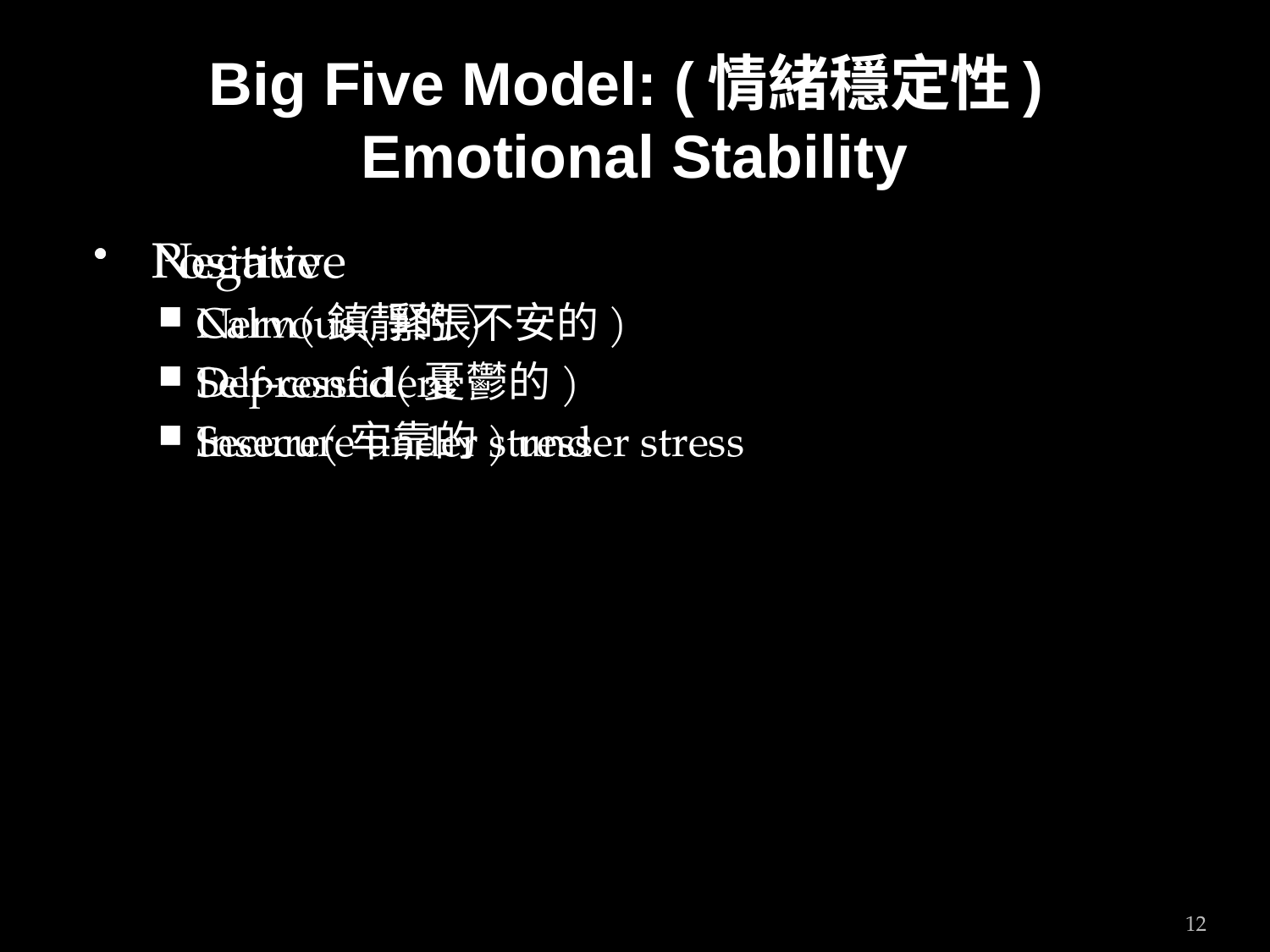

# Big Five Model: (情緒穩定性) Emotional Stability
Positive
Calm(鎮靜的)
Self-confident
Secure(牢靠的) under stress
Negative
Nervous(緊張不安的)
Depressed(憂鬱的)
Insecure under stress
12